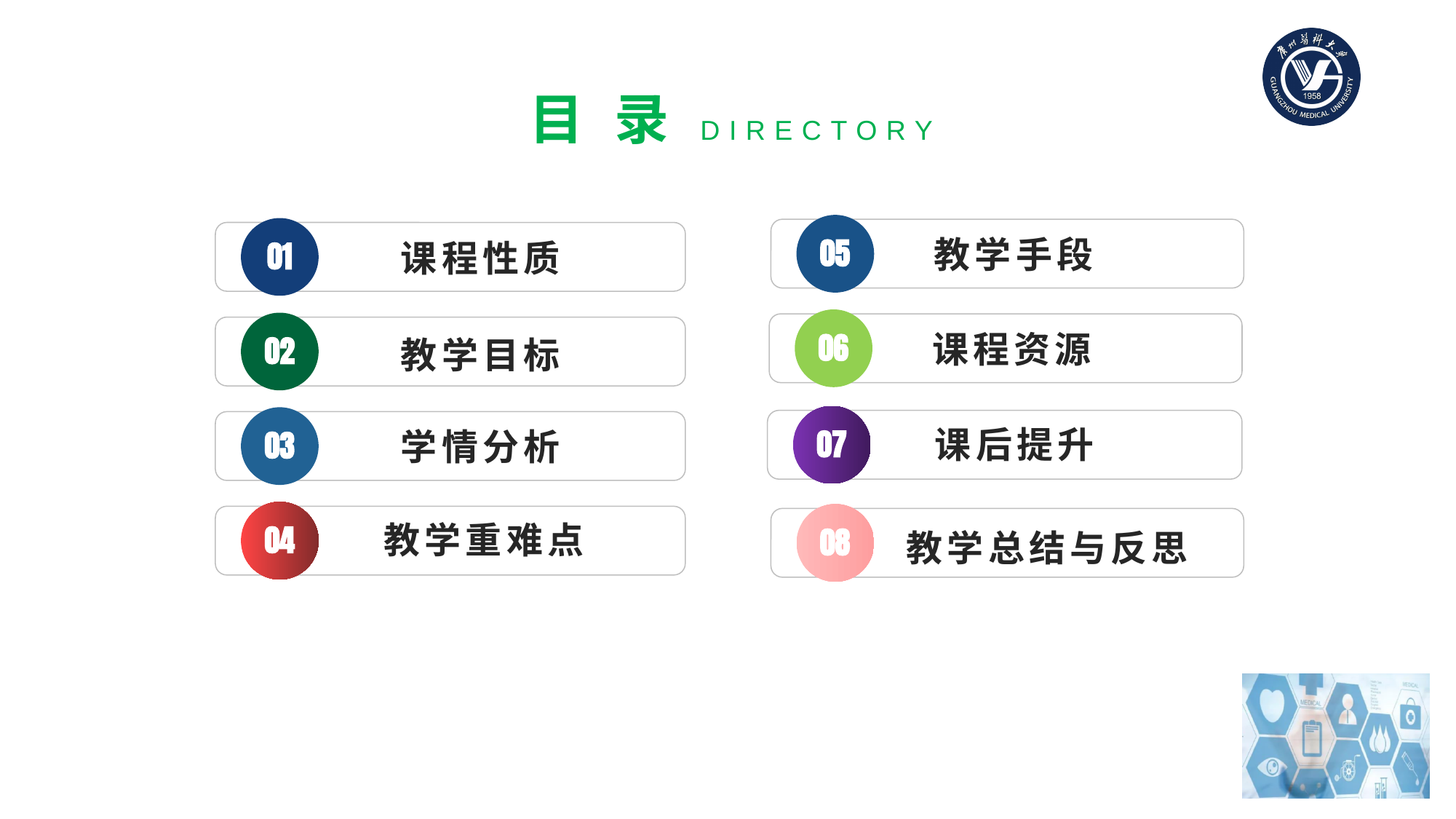

目 录
DIRECTORY
05
01

教学手段
课程性质
06
02

课程资源
教学目标
07
03

课后提升
学情分析
04
08

教学重难点
教学总结与反思